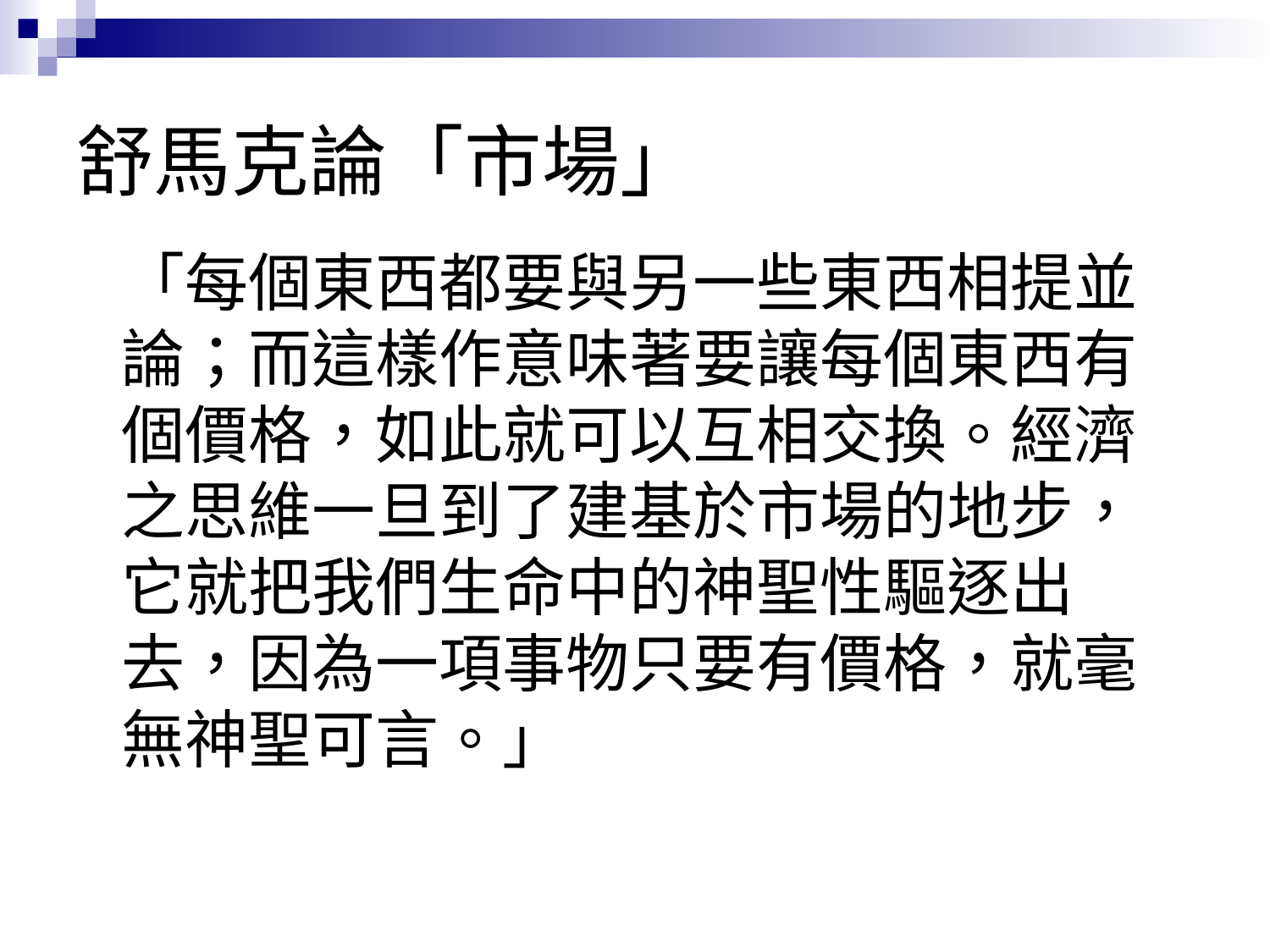

# 舒馬克論「市場」
「每個東西都要與另一些東西相提並論；而這樣作意味著要讓每個東西有個價格，如此就可以互相交換。經濟之思維一旦到了建基於市場的地步，它就把我們生命中的神聖性驅逐出去，因為一項事物只要有價格，就毫無神聖可言。」